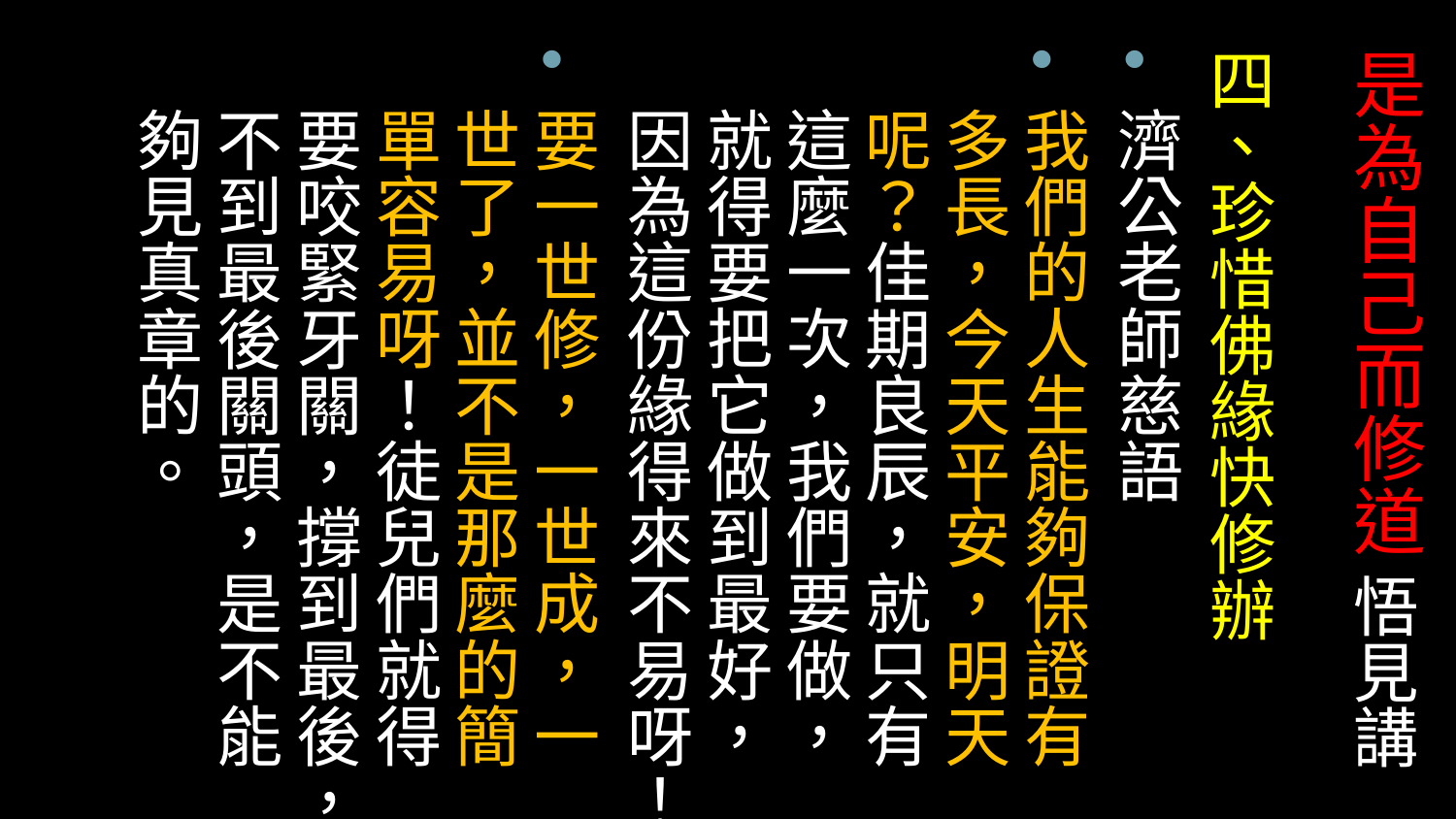

# 是為自己而修道 悟見講
四、珍惜佛緣快修辦
濟公老師慈語
我們的人生能夠保證有多長，今天平安，明天呢？佳期良辰，就只有這麼一次，我們要做，就得要把它做到最好，因為這份緣得來不易呀！
要一世修，一世成，一世了，並不是那麼的簡單容易呀！徒兒們就得要咬緊牙關，撐到最後，不到最後關頭，是不能夠見真章的。